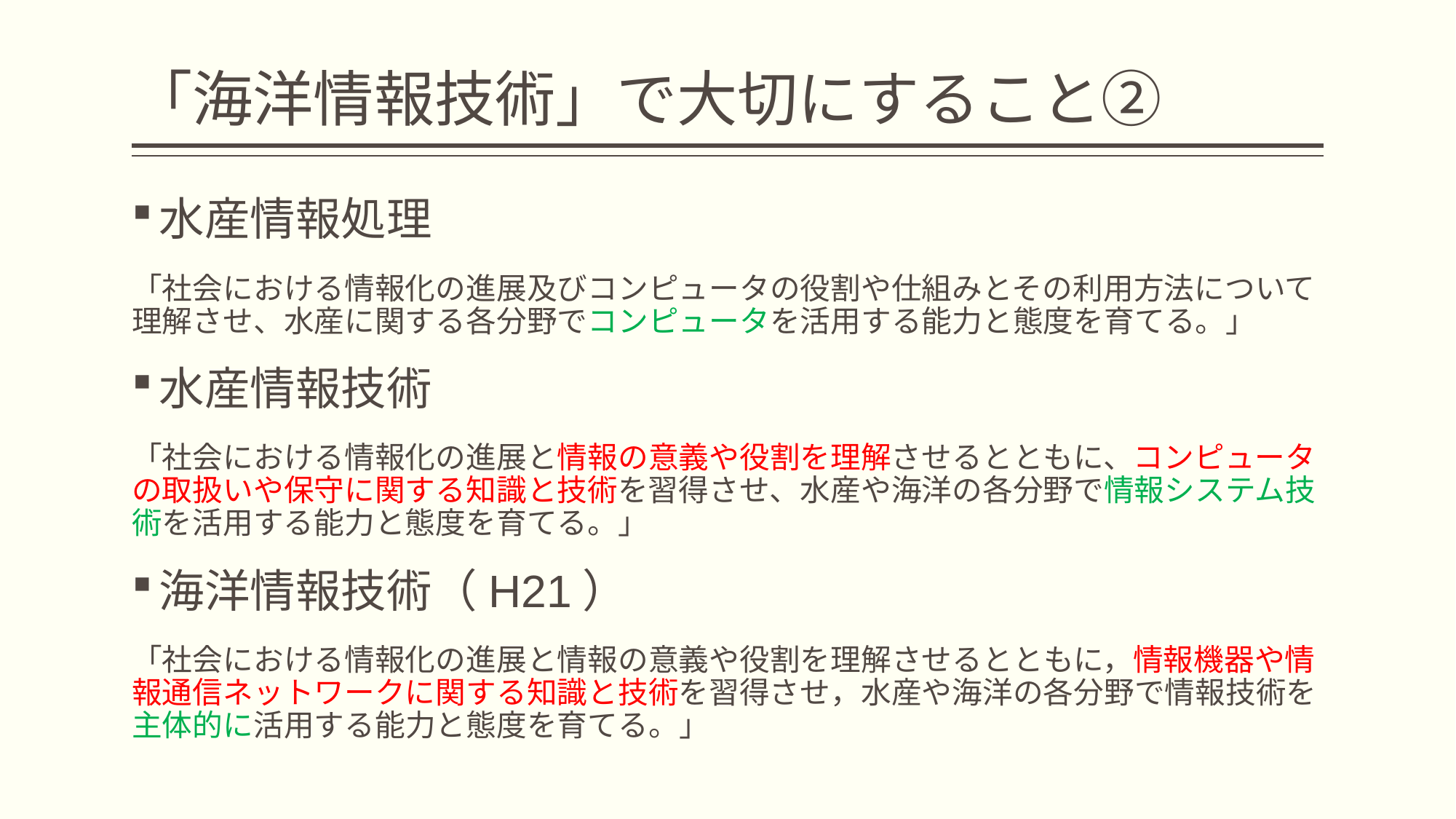

# 「海洋情報技術」で大切にすること②
水産情報処理
「社会における情報化の進展及びコンピュータの役割や仕組みとその利用方法について理解させ、水産に関する各分野でコンピュータを活用する能力と態度を育てる。」
水産情報技術
「社会における情報化の進展と情報の意義や役割を理解させるとともに、コンピュータの取扱いや保守に関する知識と技術を習得させ、水産や海洋の各分野で情報システム技術を活用する能力と態度を育てる。」
海洋情報技術（H21）
「社会における情報化の進展と情報の意義や役割を理解させるとともに，情報機器や情報通信ネットワークに関する知識と技術を習得させ，水産や海洋の各分野で情報技術を主体的に活用する能力と態度を育てる。」